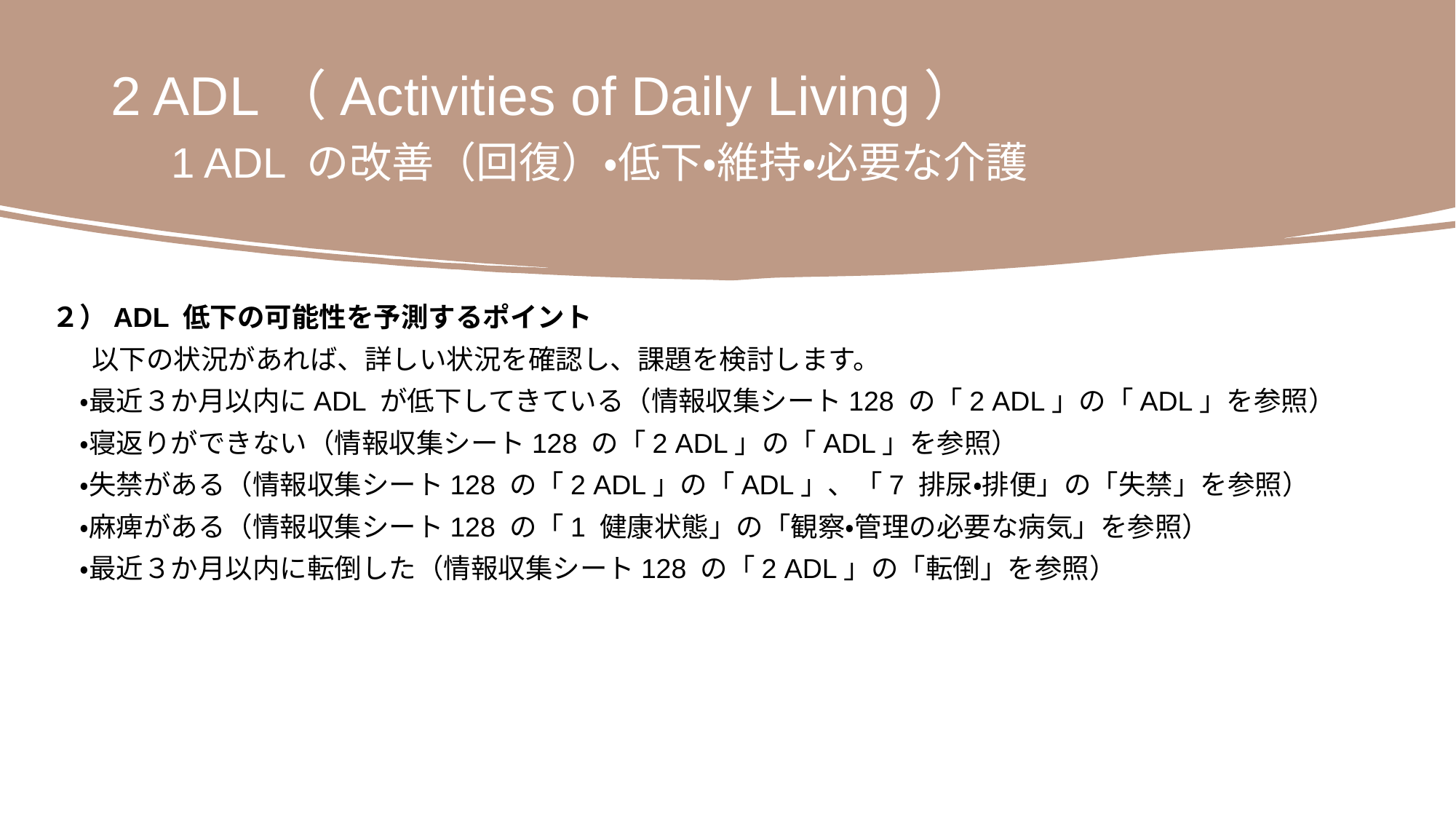

2 ADL（Activities of Daily Living）
　1 ADL の改善（回復）・低下・維持・必要な介護

２）ADL 低下の可能性を予測するポイント
　  以下の状況があれば、詳しい状況を確認し、課題を検討します。
　・最近３か月以内にADL が低下してきている（情報収集シート128 の「2 ADL」の「ADL」を参照）
　・寝返りができない（情報収集シート128 の「2 ADL」の「ADL」を参照）
　・失禁がある（情報収集シート128 の「2 ADL」の「ADL」、「7 排尿・排便」の「失禁」を参照）
　・麻痺がある（情報収集シート128 の「1 健康状態」の「観察・管理の必要な病気」を参照）
　・最近３か月以内に転倒した（情報収集シート128 の「2 ADL」の「転倒」を参照）